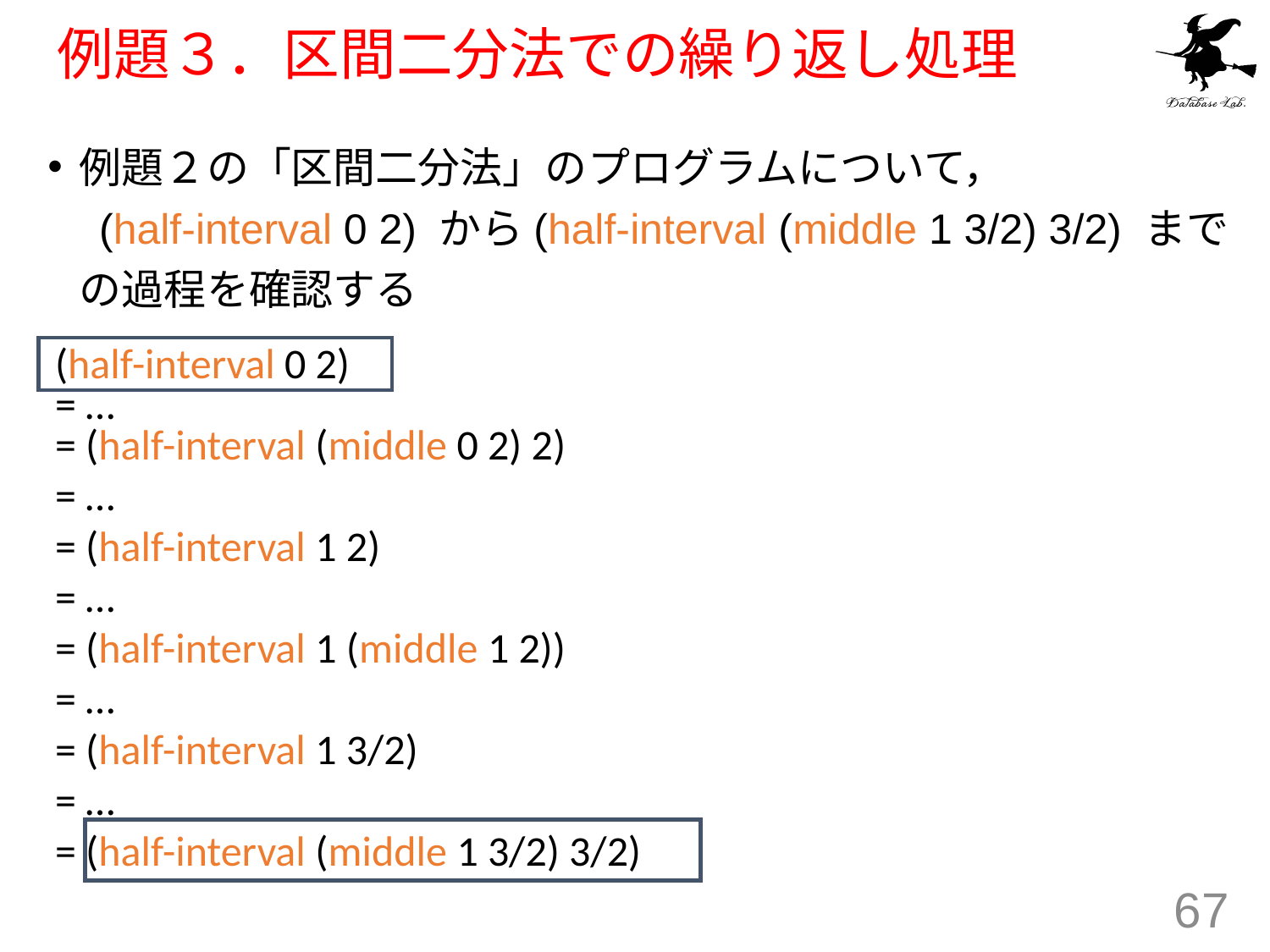

# 例題３．区間二分法での繰り返し処理
例題２の「区間二分法」のプログラムについて，
 (half-interval 0 2) から(half-interval (middle 1 3/2) 3/2) までの過程を確認する

(half-interval 0 2)
= …
= (half-interval (middle 0 2) 2)
= …
= (half-interval 1 2)
= …
= (half-interval 1 (middle 1 2))
= …
= (half-interval 1 3/2)
= …
= (half-interval (middle 1 3/2) 3/2)

67